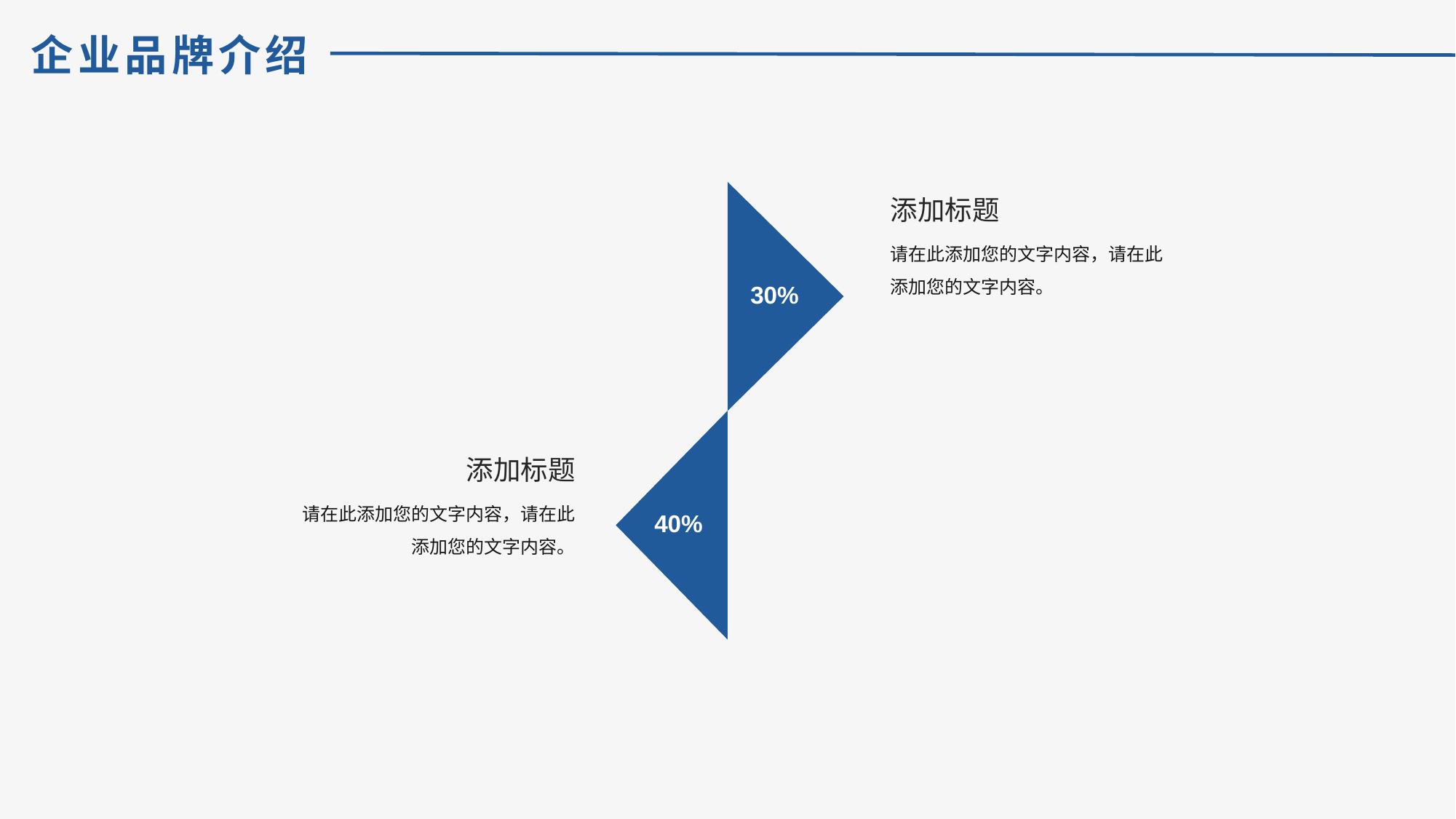

企业品牌介绍
添加标题
请在此添加您的文字内容，请在此添加您的文字内容。

30%
添加标题

请在此添加您的文字内容，请在此添加您的文字内容。
40%